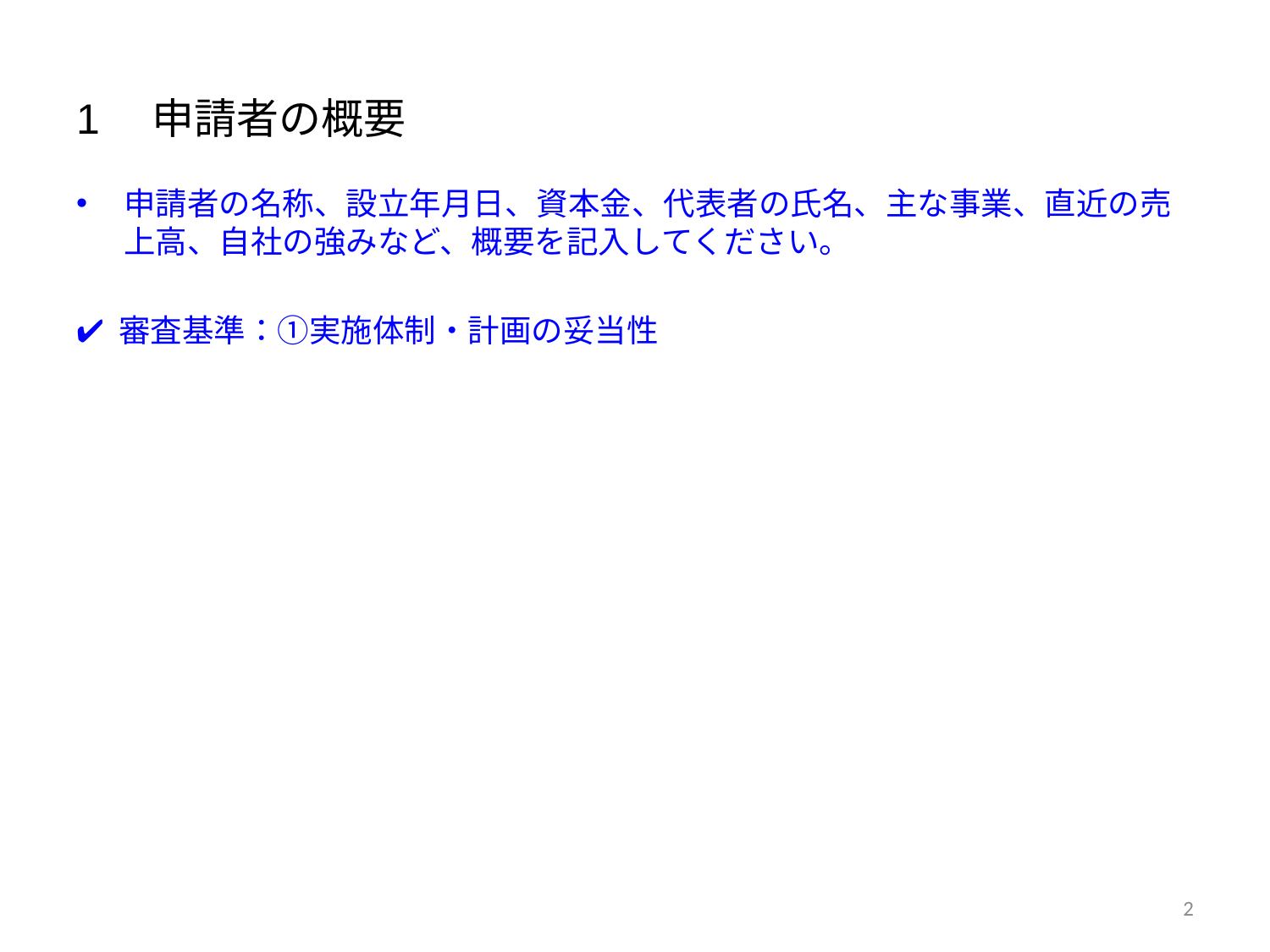

# 1　申請者の概要
申請者の名称、設立年月日、資本金、代表者の氏名、主な事業、直近の売上高、自社の強みなど、概要を記入してください。

✔ 審査基準：①実施体制・計画の妥当性
2